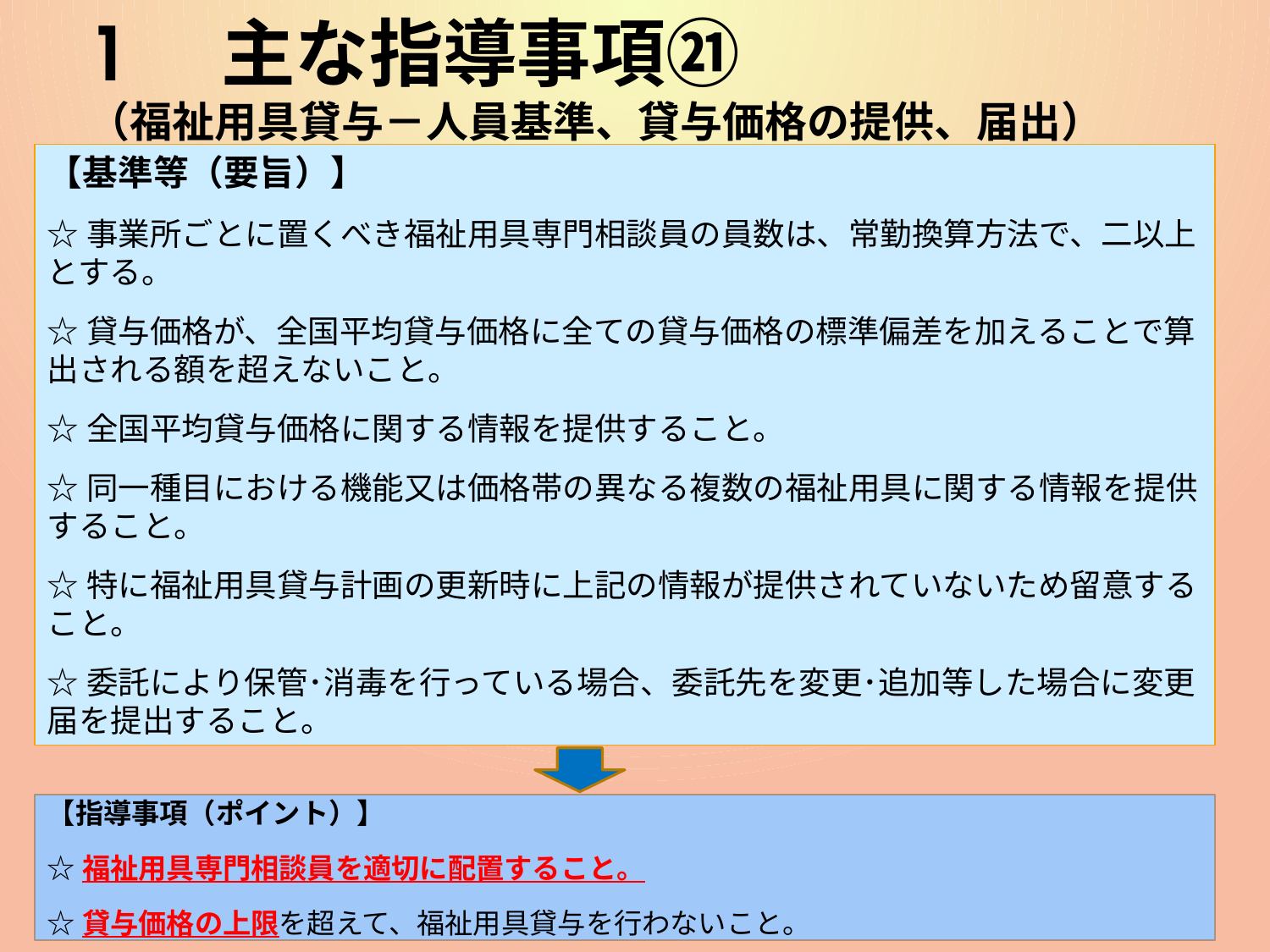

# 1　主な指導事項㉑ （福祉用具貸与－人員基準、貸与価格の提供、届出）
【基準等（要旨）】
☆事業所ごとに置くべき福祉用具専門相談員の員数は、常勤換算方法で、二以上とする。
☆貸与価格が、全国平均貸与価格に全ての貸与価格の標準偏差を加えることで算出される額を超えないこと。
☆全国平均貸与価格に関する情報を提供すること。
☆同一種目における機能又は価格帯の異なる複数の福祉用具に関する情報を提供すること。
☆特に福祉用具貸与計画の更新時に上記の情報が提供されていないため留意すること。
☆委託により保管･消毒を行っている場合、委託先を変更･追加等した場合に変更届を提出すること。

【指導事項（ポイント）】
☆福祉用具専門相談員を適切に配置すること。
☆貸与価格の上限を超えて、福祉用具貸与を行わないこと。